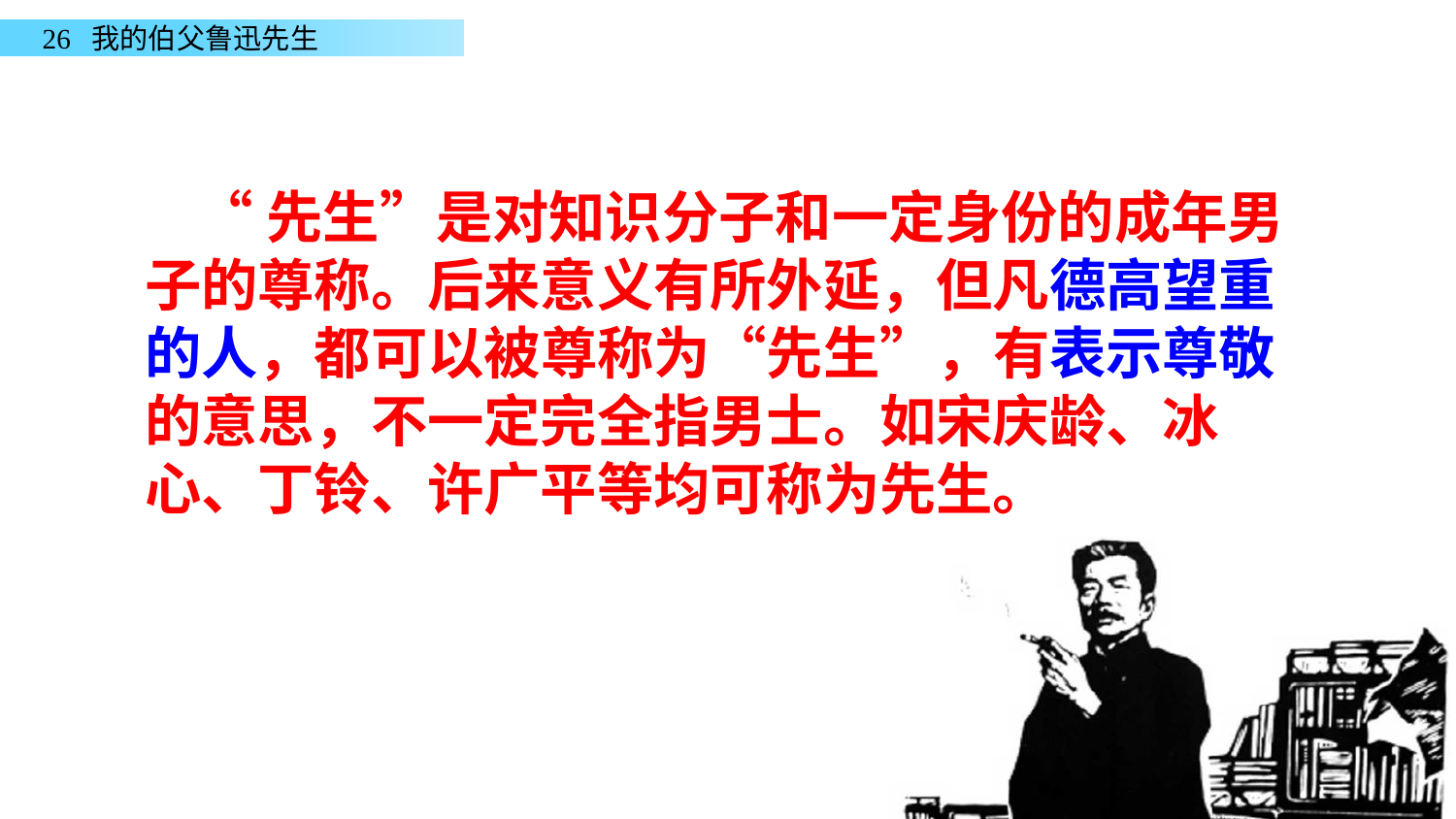

“先生”是对知识分子和一定身份的成年男子的尊称。后来意义有所外延，但凡德高望重的人，都可以被尊称为“先生”，有表示尊敬的意思，不一定完全指男士。如宋庆龄、冰心、丁铃、许广平等均可称为先生。